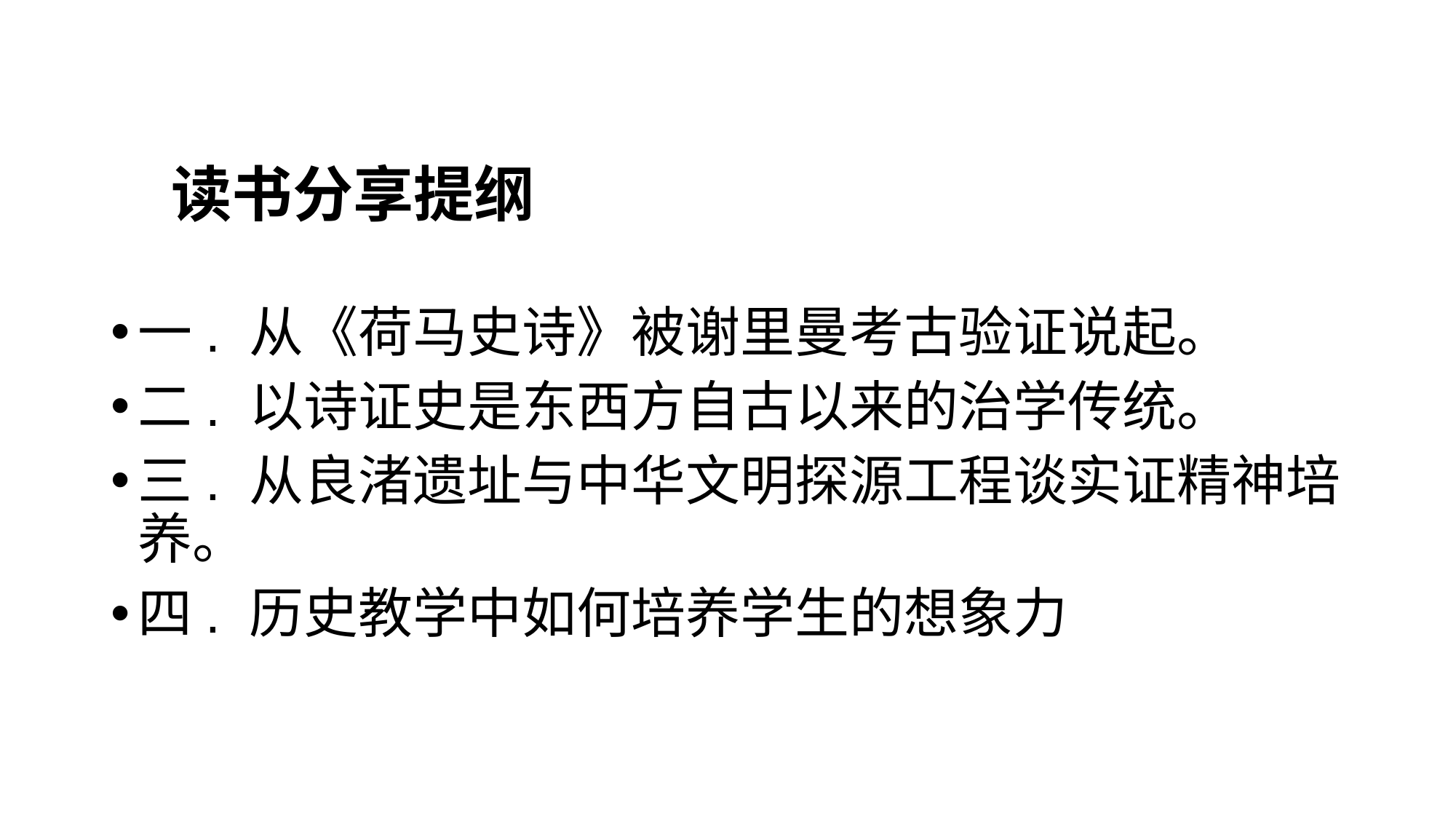

# 读书分享提纲
一. 从《荷马史诗》被谢里曼考古验证说起。
二. 以诗证史是东西方自古以来的治学传统。
三. 从良渚遗址与中华文明探源工程谈实证精神培养。
四. 历史教学中如何培养学生的想象力